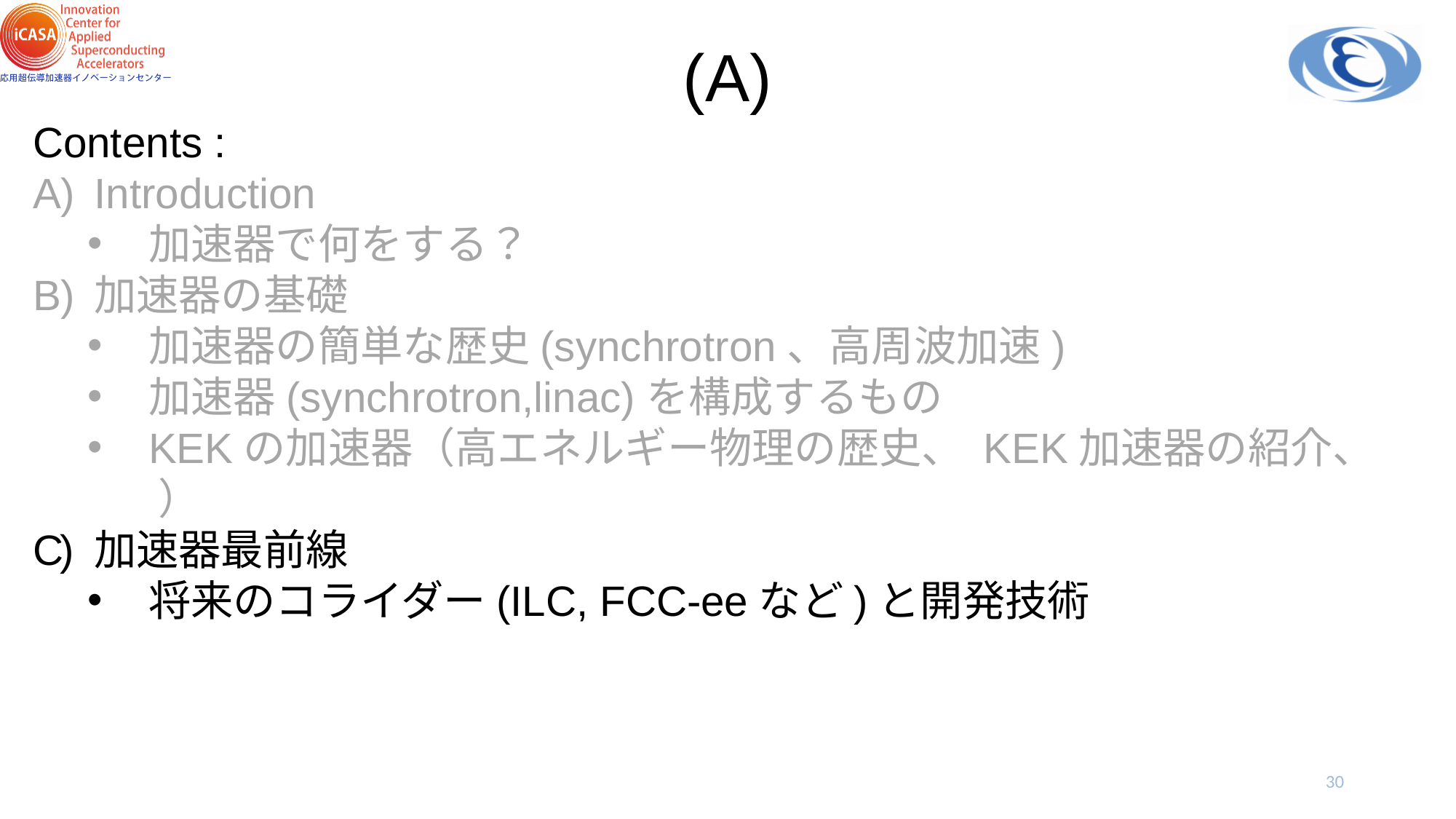

(A)
Contents :
Introduction
加速器で何をする？
加速器の基礎
加速器の簡単な歴史(synchrotron、高周波加速)
加速器(synchrotron,linac)を構成するもの
KEKの加速器（高エネルギー物理の歴史、 KEK加速器の紹介、 ）
加速器最前線
将来のコライダー(ILC, FCC-eeなど)と開発技術
30